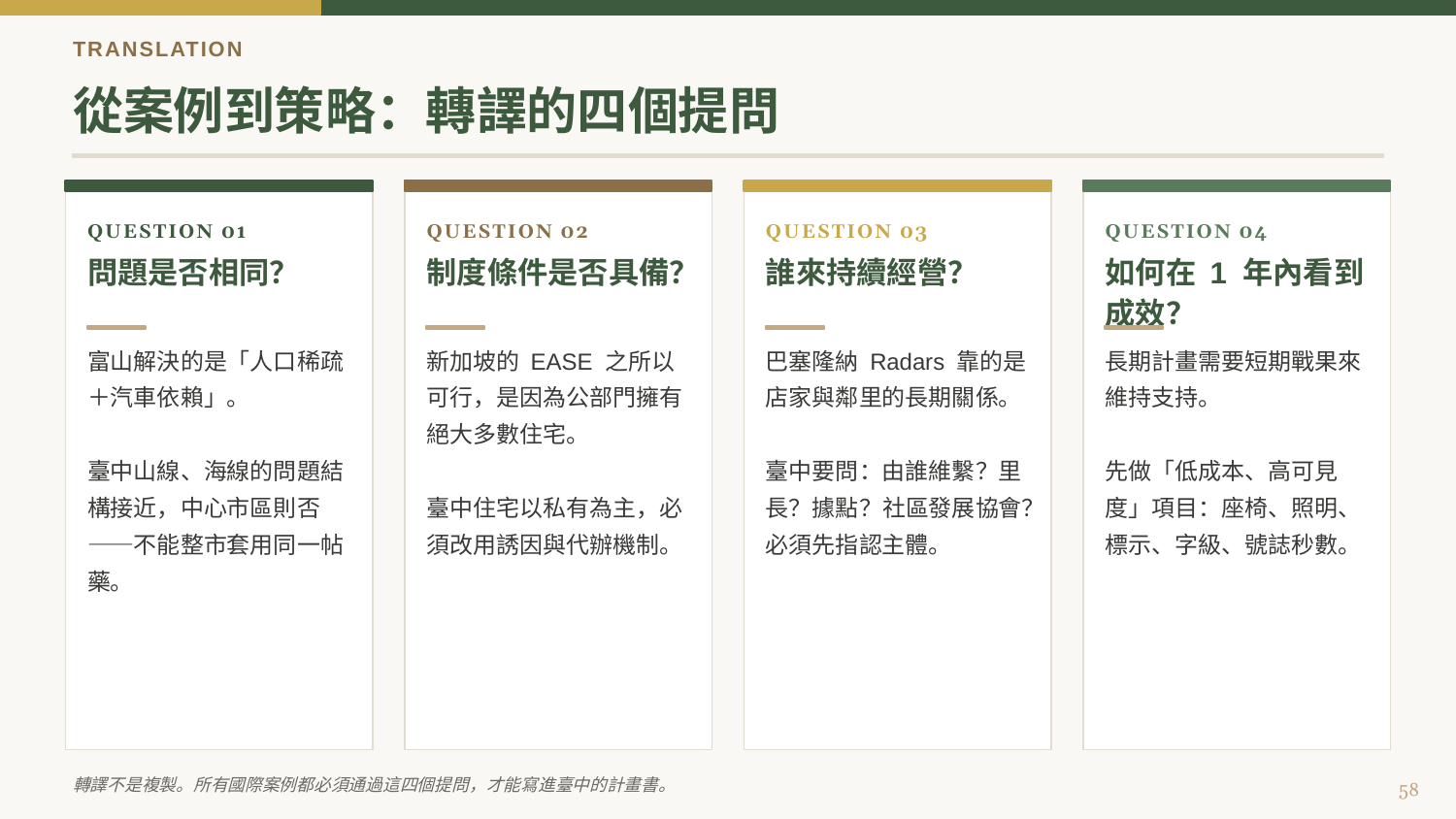

TRANSLATION
從案例到策略：轉譯的四個提問

QUESTION 01
QUESTION 02
QUESTION 03
QUESTION 04
問題是否相同？
制度條件是否具備？
誰來持續經營？
如何在 1 年內看到成效？

富山解決的是「人口稀疏＋汽車依賴」。

臺中山線、海線的問題結構接近，中心市區則否——不能整市套用同一帖藥。
新加坡的 EASE 之所以可行，是因為公部門擁有絕大多數住宅。

臺中住宅以私有為主，必須改用誘因與代辦機制。
巴塞隆納 Radars 靠的是店家與鄰里的長期關係。

臺中要問：由誰維繫？里長？據點？社區發展協會？必須先指認主體。
長期計畫需要短期戰果來維持支持。

先做「低成本、高可見度」項目：座椅、照明、標示、字級、號誌秒數。
轉譯不是複製。所有國際案例都必須通過這四個提問，才能寫進臺中的計畫書。
58